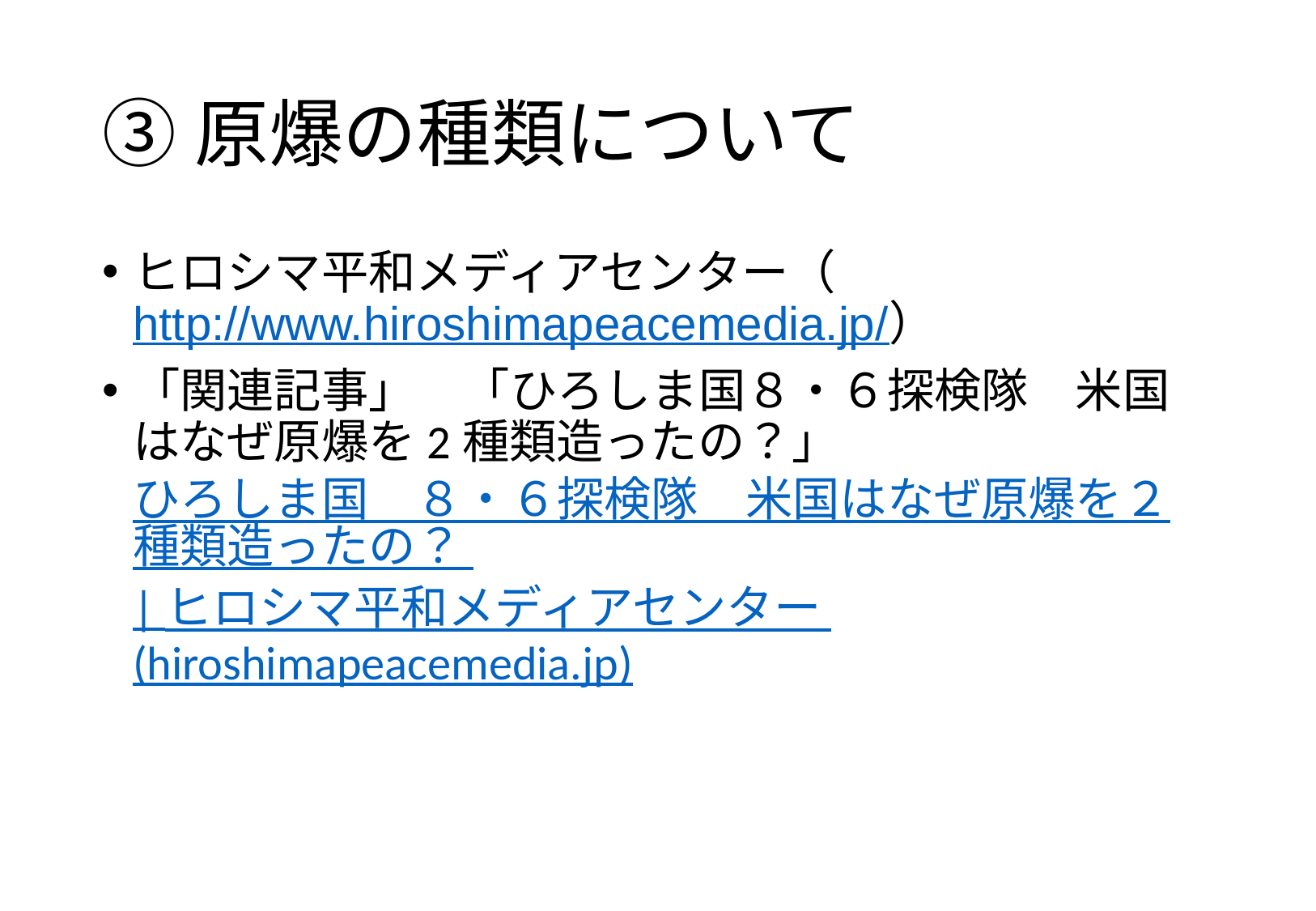

# ③原爆の種類について
ヒロシマ平和メディアセンター（http://www.hiroshimapeacemedia.jp/）
「関連記事」　「ひろしま国８・６探検隊　米国はなぜ原爆を2種類造ったの？」ひろしま国　８・６探検隊　米国はなぜ原爆を２種類造ったの？ | ヒロシマ平和メディアセンター (hiroshimapeacemedia.jp)